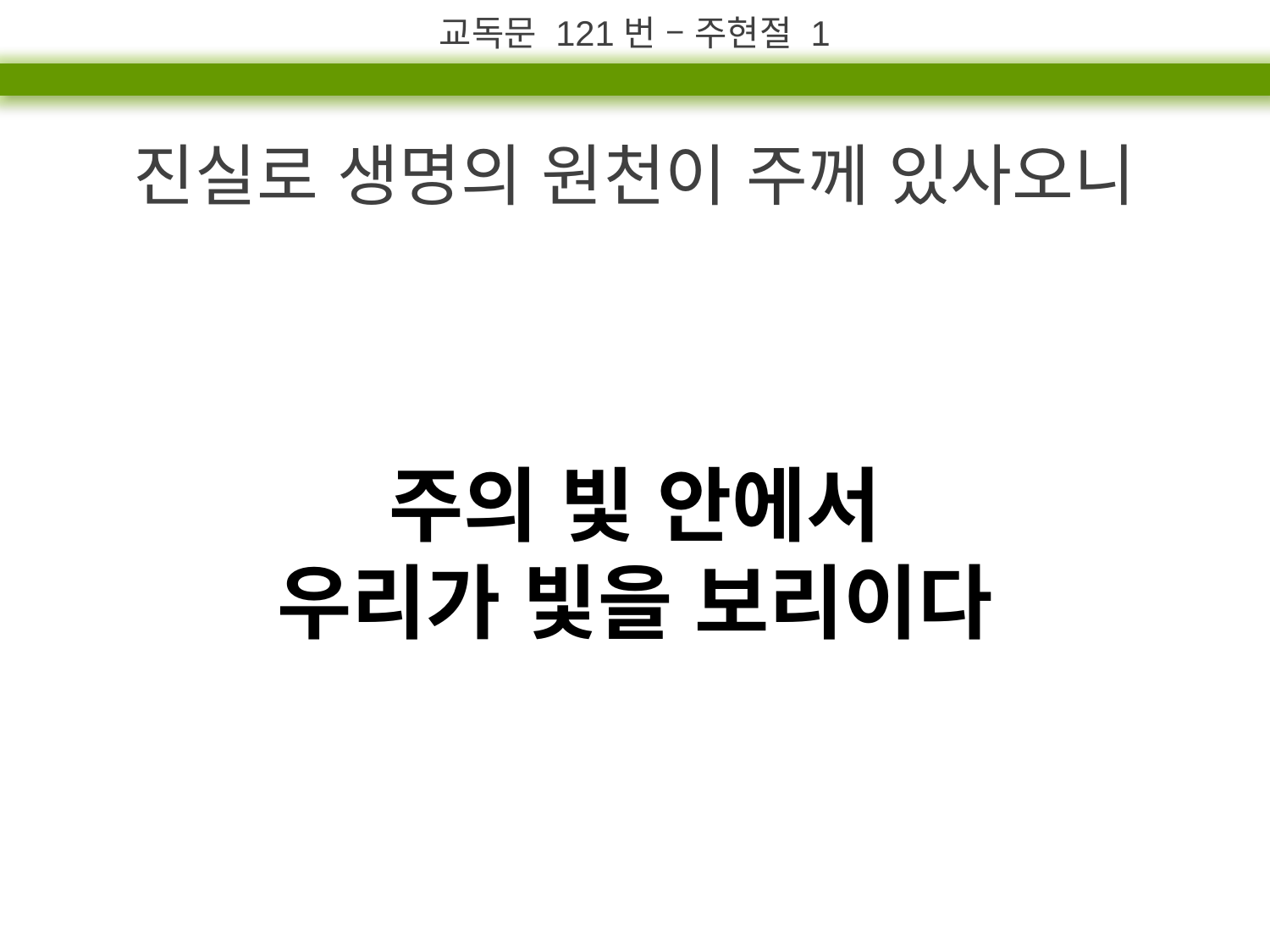

교독문 121번 – 주현절 1

진실로 생명의 원천이 주께 있사오니
주의 빛 안에서
우리가 빛을 보리이다